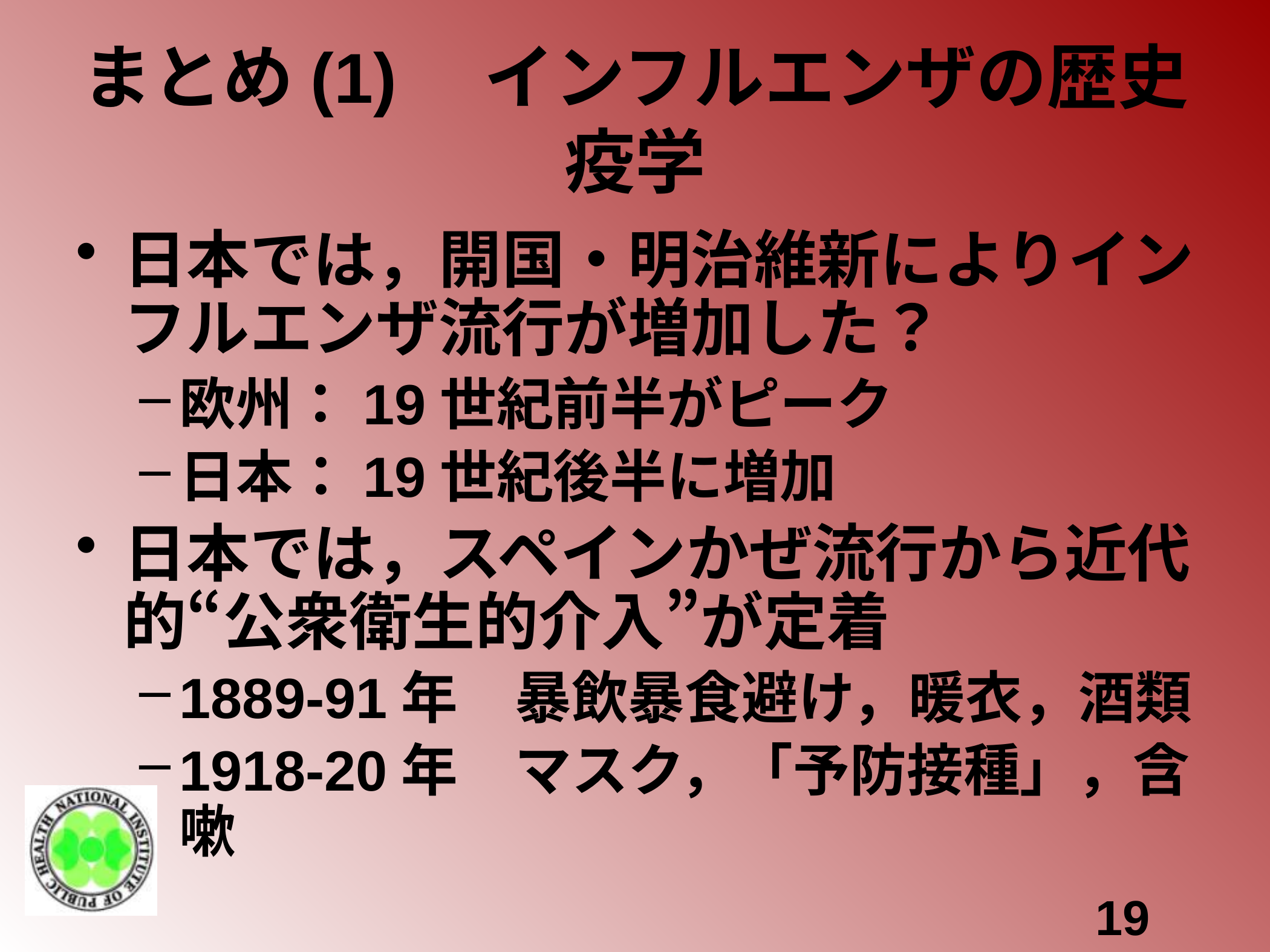

# まとめ(1)　インフルエンザの歴史疫学
日本では，開国・明治維新によりインフルエンザ流行が増加した？
欧州：19世紀前半がピーク
日本：19世紀後半に増加
日本では，スペインかぜ流行から近代的“公衆衛生的介入”が定着
1889-91年　暴飲暴食避け，暖衣，酒類
1918-20年　マスク，「予防接種」，含嗽